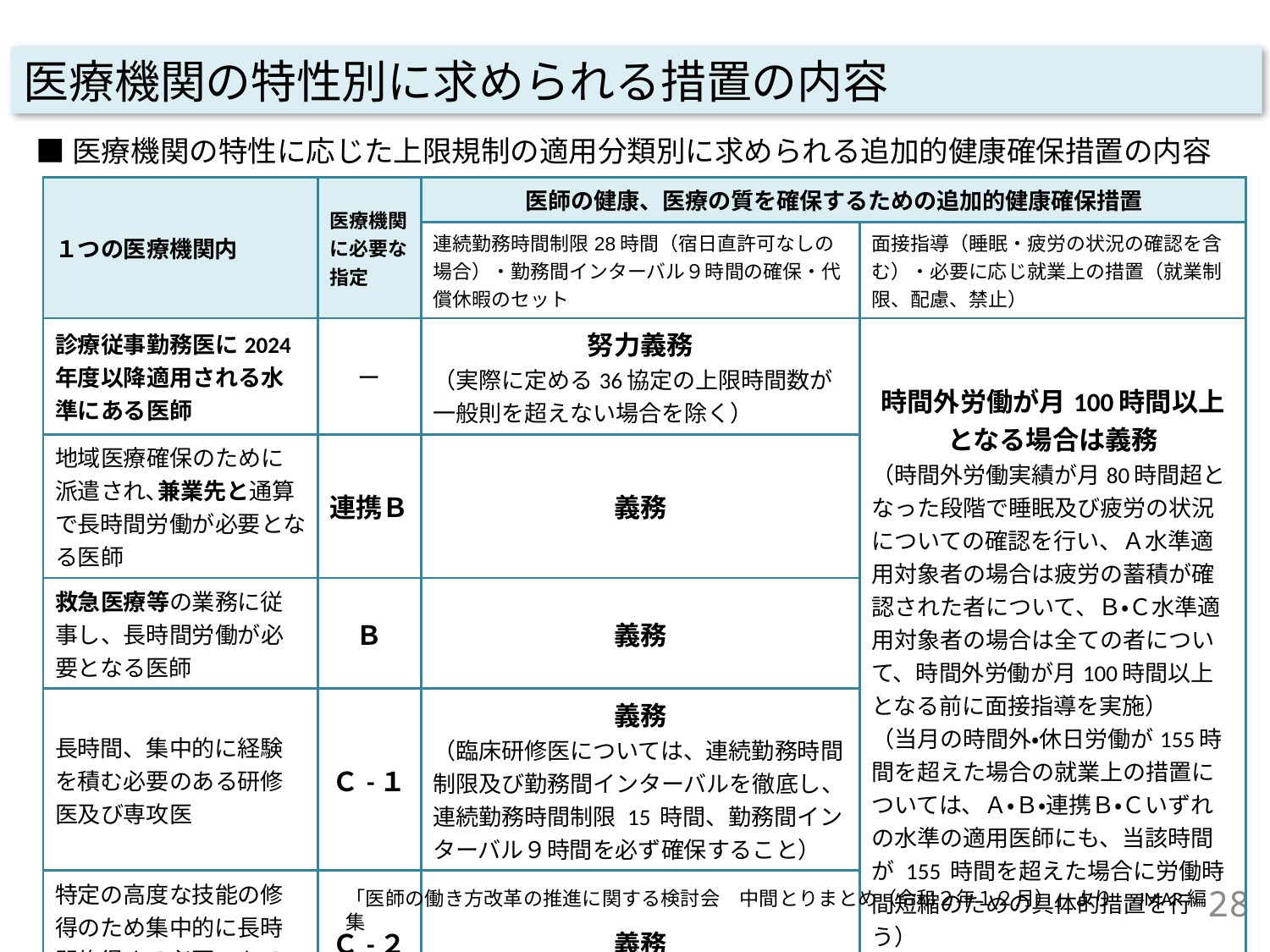

医療機関の特性別に求められる措置の内容
■医療機関の特性に応じた上限規制の適用分類別に求められる追加的健康確保措置の内容
| １つの医療機関内 | 医療機関に必要な指定 | 医師の健康、医療の質を確保するための追加的健康確保措置 |  |
| --- | --- | --- | --- |
|  |  | 連続勤務時間制限28時間（宿日直許可なしの場合）・勤務間インターバル９時間の確保・代償休暇のセット | 面接指導（睡眠・疲労の状況の確認を含む）・必要に応じ就業上の措置（就業制限、配慮、禁止） |
| 診療従事勤務医に2024年度以降適用される水準にある医師 | ー | 努力義務 （実際に定める36協定の上限時間数が一般則を超えない場合を除く） | 時間外労働が月100時間以上となる場合は義務 （時間外労働実績が月80時間超となった段階で睡眠及び疲労の状況についての確認を行い、Ａ水準適用対象者の場合は疲労の蓄積が確認された者について、Ｂ・Ｃ水準適用対象者の場合は全ての者について、時間外労働が月100時間以上となる前に面接指導を実施） （当月の時間外・休日労働が155時間を超えた場合の就業上の措置については、Ａ・Ｂ・連携Ｂ・Ｃいずれの水準の適用医師にも、当該時間が 155 時間を超えた場合に労働時間短縮のための具体的措置を行う） |
| 地域医療確保のために派遣され､兼業先と通算で⻑時間労働が必要となる医師 | 連携Ｂ | 義務 |  |
| 救急医療等の業務に従事し、⻑時間労働が必要となる医師 | Ｂ | 義務 |  |
| ⻑時間、集中的に経験を積む必要のある研修医及び専攻医 | Ｃ-１ | 義務 （臨床研修医については、連続勤務時間制限及び勤務間インターバルを徹底し、連続勤務時間制限 15 時間、勤務間インターバル９時間を必ず確保すること） |  |
| 特定の高度な技能の修得のため集中的に長時間修得する必要のある医師 | Ｃ-２ | 義務 |  |

28
「医師の働き方改革の推進に関する検討会　中間とりまとめ（令和２年１２月）」より　JMAR編集